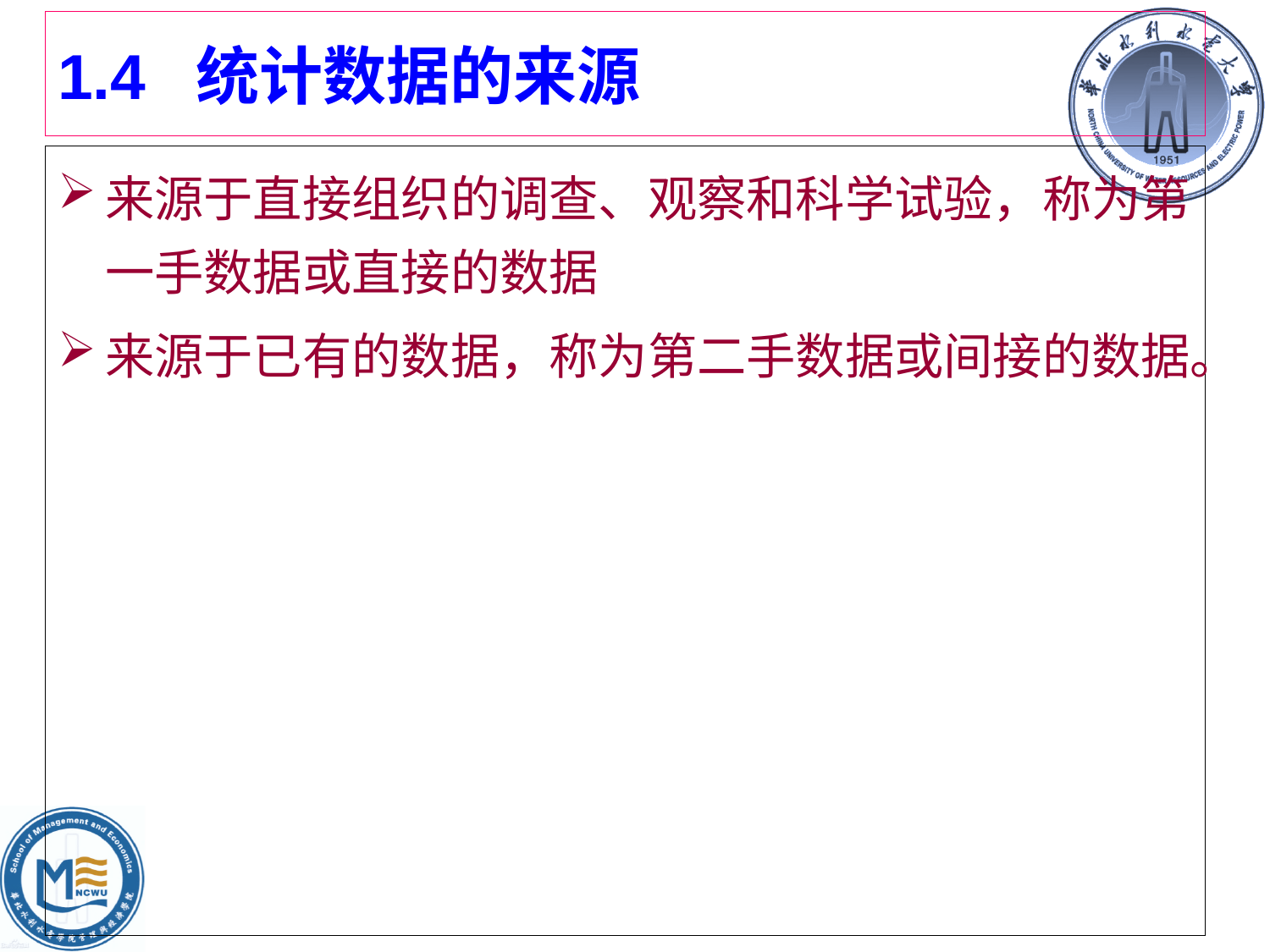

# 1.4  统计数据的来源
来源于直接组织的调查、观察和科学试验，称为第一手数据或直接的数据
来源于已有的数据，称为第二手数据或间接的数据。